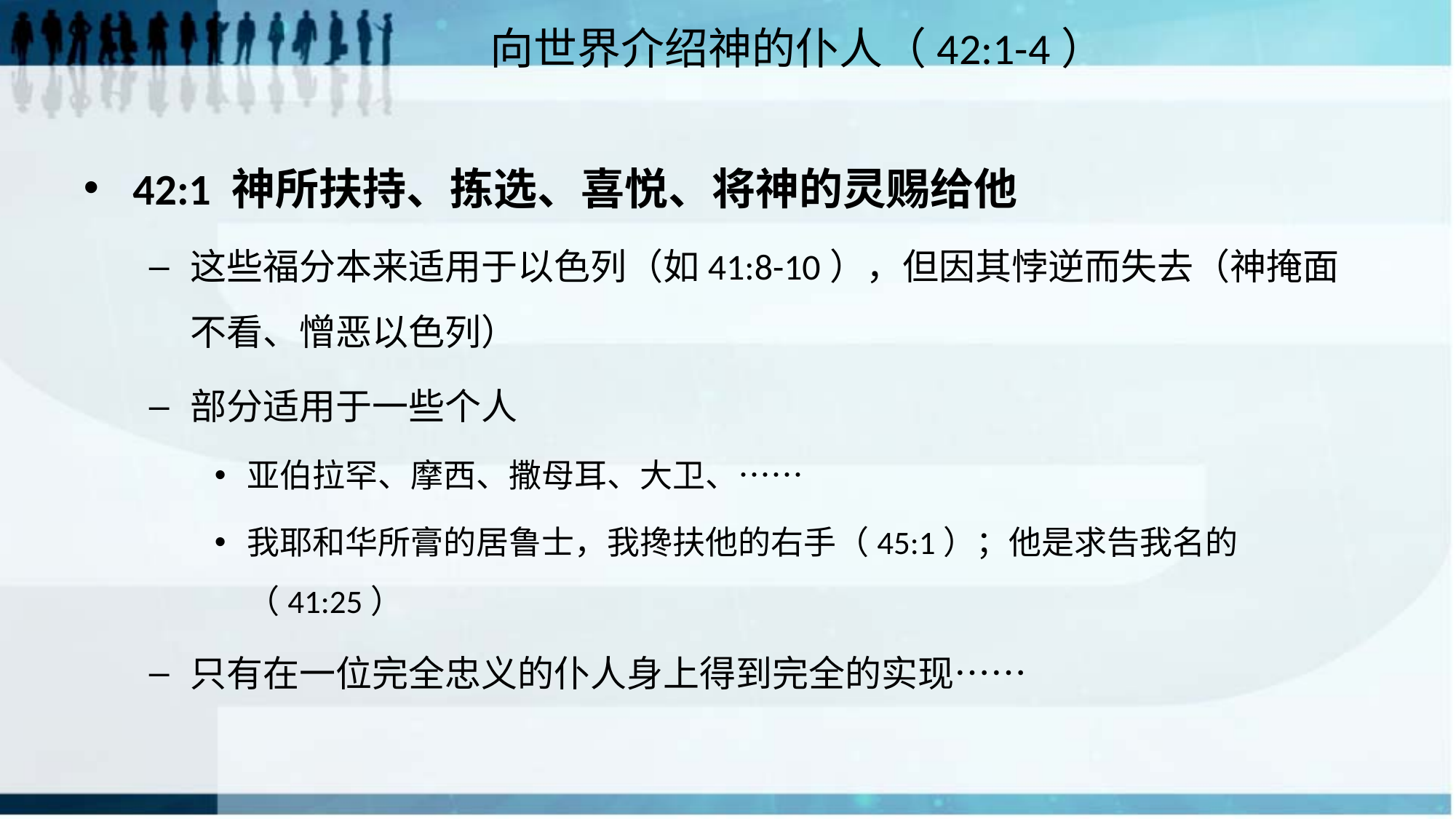

# 向世界介绍神的仆人（42:1-4）
42:1 神所扶持、拣选、喜悦、将神的灵赐给他
这些福分本来适用于以色列（如41:8-10），但因其悖逆而失去（神掩面不看、憎恶以色列）
部分适用于一些个人
亚伯拉罕、摩西、撒母耳、大卫、……
我耶和华所膏的居鲁士，我搀扶他的右手（45:1）；他是求告我名的（41:25）
只有在一位完全忠义的仆人身上得到完全的实现……